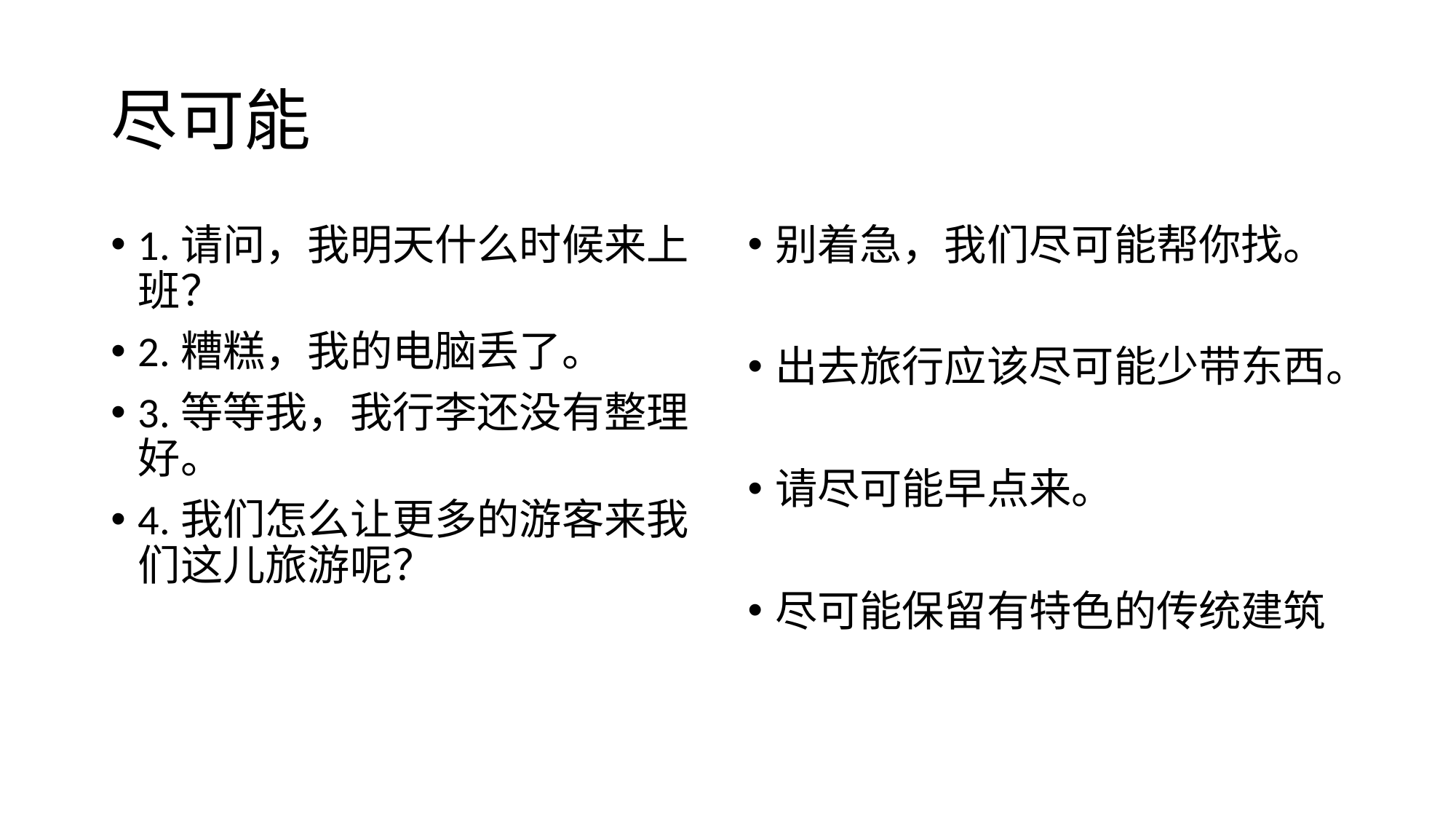

# 尽可能
1.请问，我明天什么时候来上班？
2.糟糕，我的电脑丢了。
3.等等我，我行李还没有整理好。
4.我们怎么让更多的游客来我们这儿旅游呢？
别着急，我们尽可能帮你找。

出去旅行应该尽可能少带东西。

请尽可能早点来。

尽可能保留有特色的传统建筑